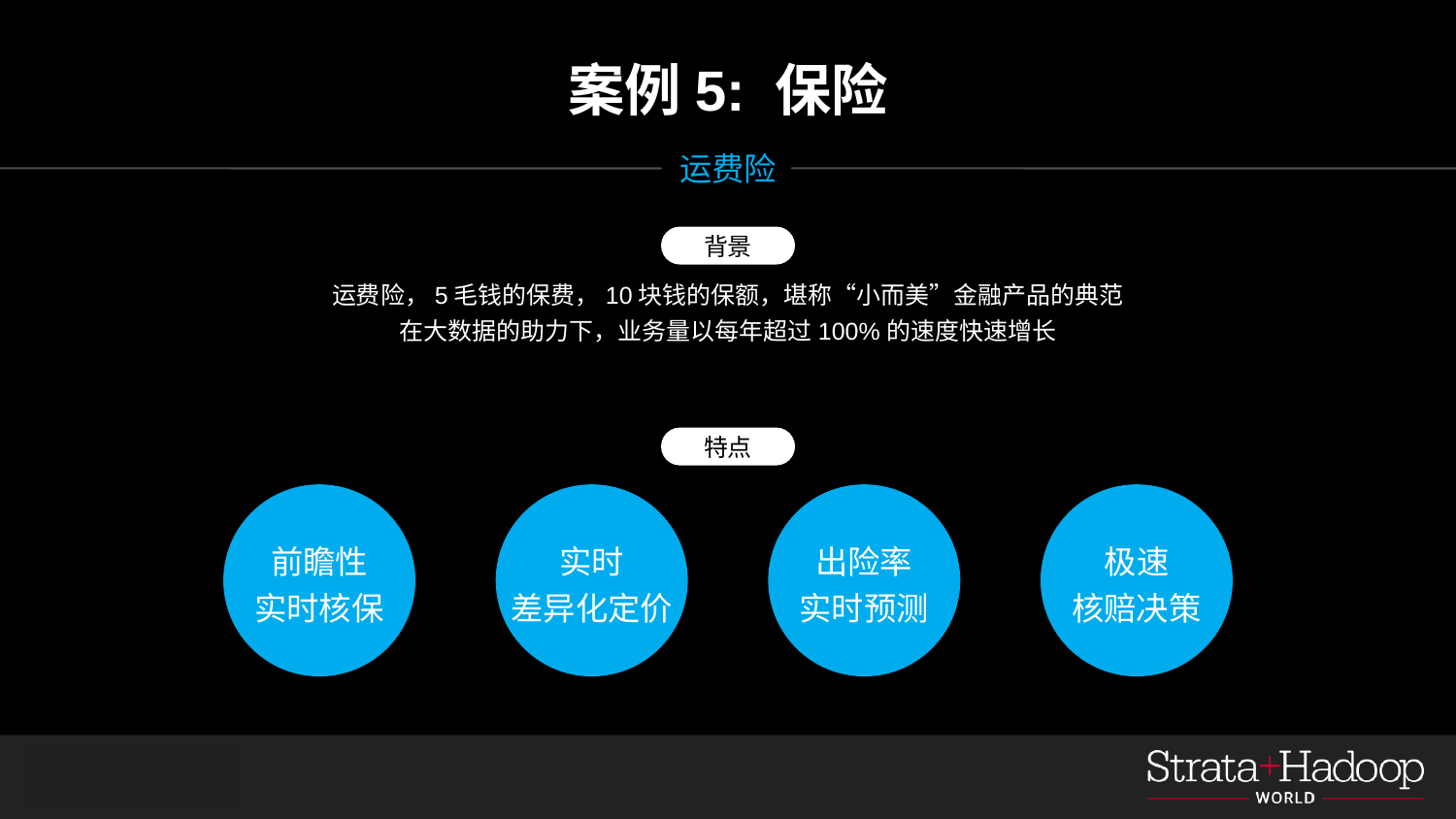

案例5: 保险
运费险

背景

运费险，5毛钱的保费，10块钱的保额，堪称“小而美”金融产品的典范
在大数据的助力下，业务量以每年超过100%的速度快速增长
特点

前瞻性
实时核保
实时
差异化定价
出险率
实时预测
极速
核赔决策